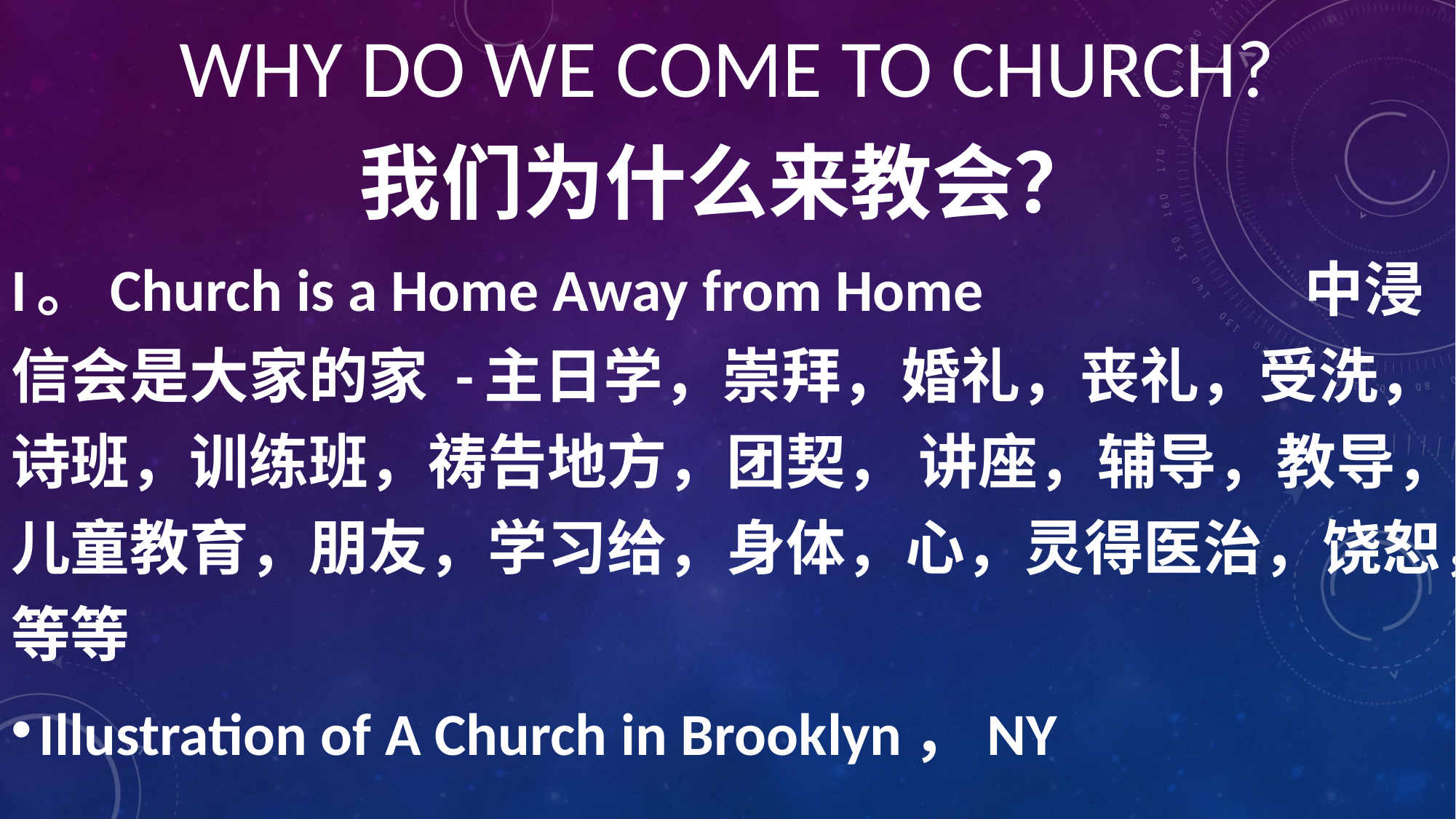

# Why do we come to church? 我们为什么来教会？
I。Church is a Home Away from Home                       中浸信会是大家的家 -主日学，崇拜，婚礼，丧礼，受洗，诗班，训练班，祷告地方，团契， 讲座，辅导，教导，儿童教育，朋友，学习给，身体，心，灵得医治，饶恕，等等
Illustration of A Church in Brooklyn，NY